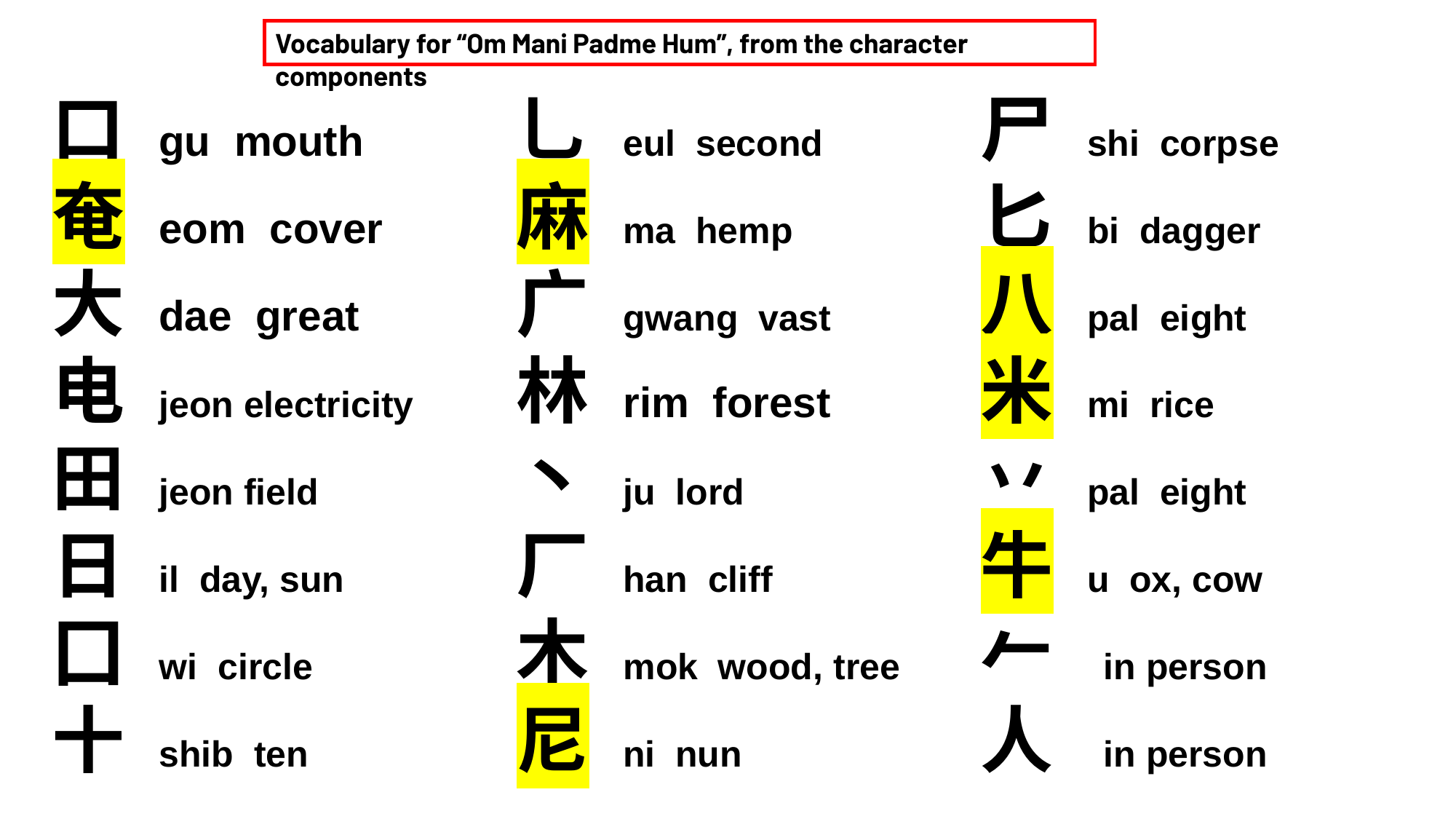

Vocabulary for “Om Mani Padme Hum”, from the character components

口 gu  mouth
奄 eom  cover
大 dae  great
电 jeon electricity
田 jeon field
日 il  day, sun
囗 wi  circle
十 shib  ten
乚 eul  second
麻 ma  hemp
广 gwang  vast
林 rim  forest
丶 ju  lord
厂 han  cliff
木 mok  wood, tree
尼 ni  nun
尸 shi  corpse
匕 bi  dagger
八 pal  eight
米 mi  rice
丷 pal  eight
牛 u  ox, cow
𠂉  in person
人  in person